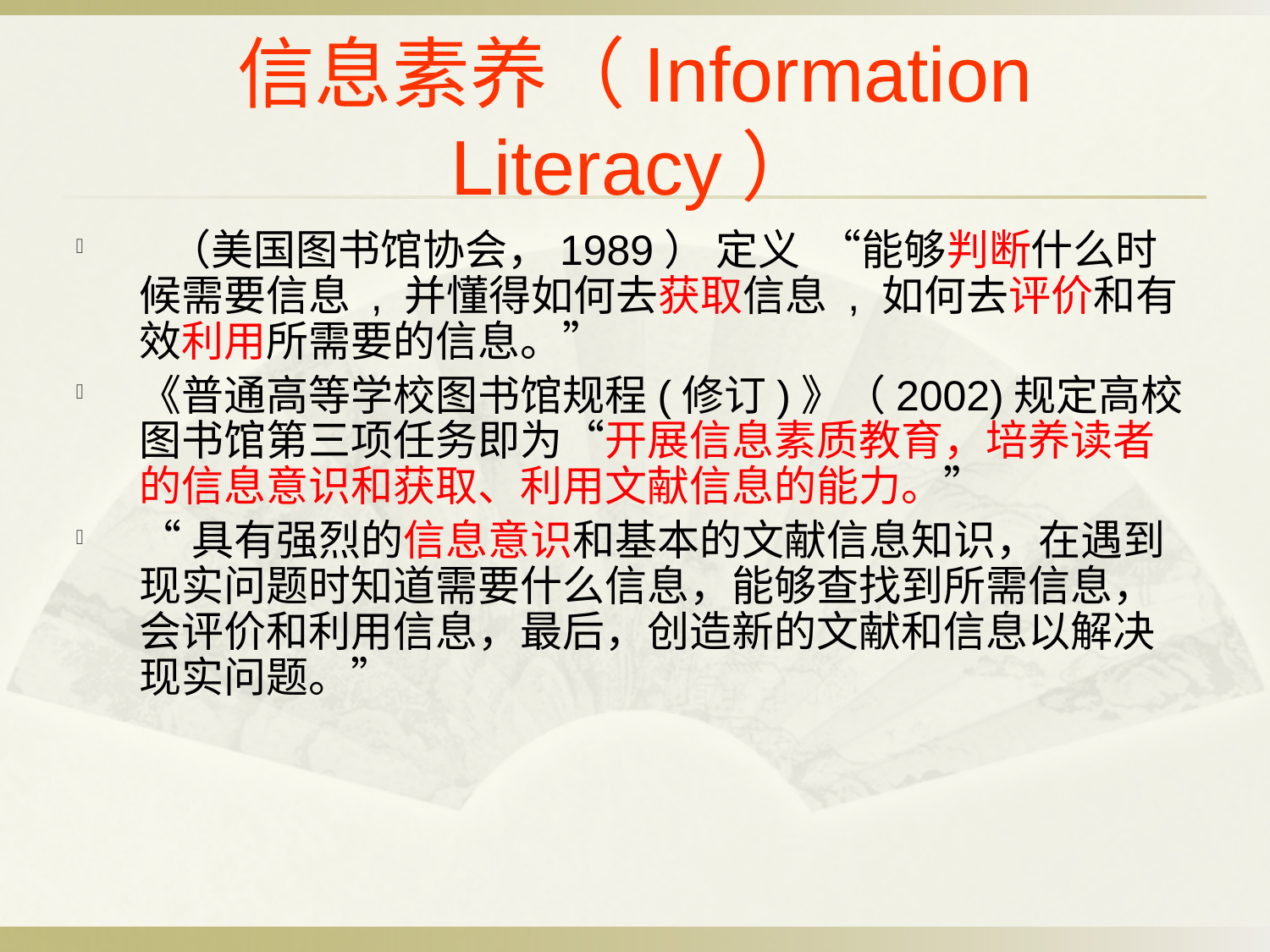

# 信息素养（Information Literacy）
  （美国图书馆协会，1989） 定义  “能够判断什么时候需要信息 , 并懂得如何去获取信息 , 如何去评价和有效利用所需要的信息。”
《普通高等学校图书馆规程(修订)》（2002)规定高校图书馆第三项任务即为“开展信息素质教育，培养读者的信息意识和获取、利用文献信息的能力。”
“具有强烈的信息意识和基本的文献信息知识，在遇到现实问题时知道需要什么信息，能够查找到所需信息，会评价和利用信息，最后，创造新的文献和信息以解决现实问题。”